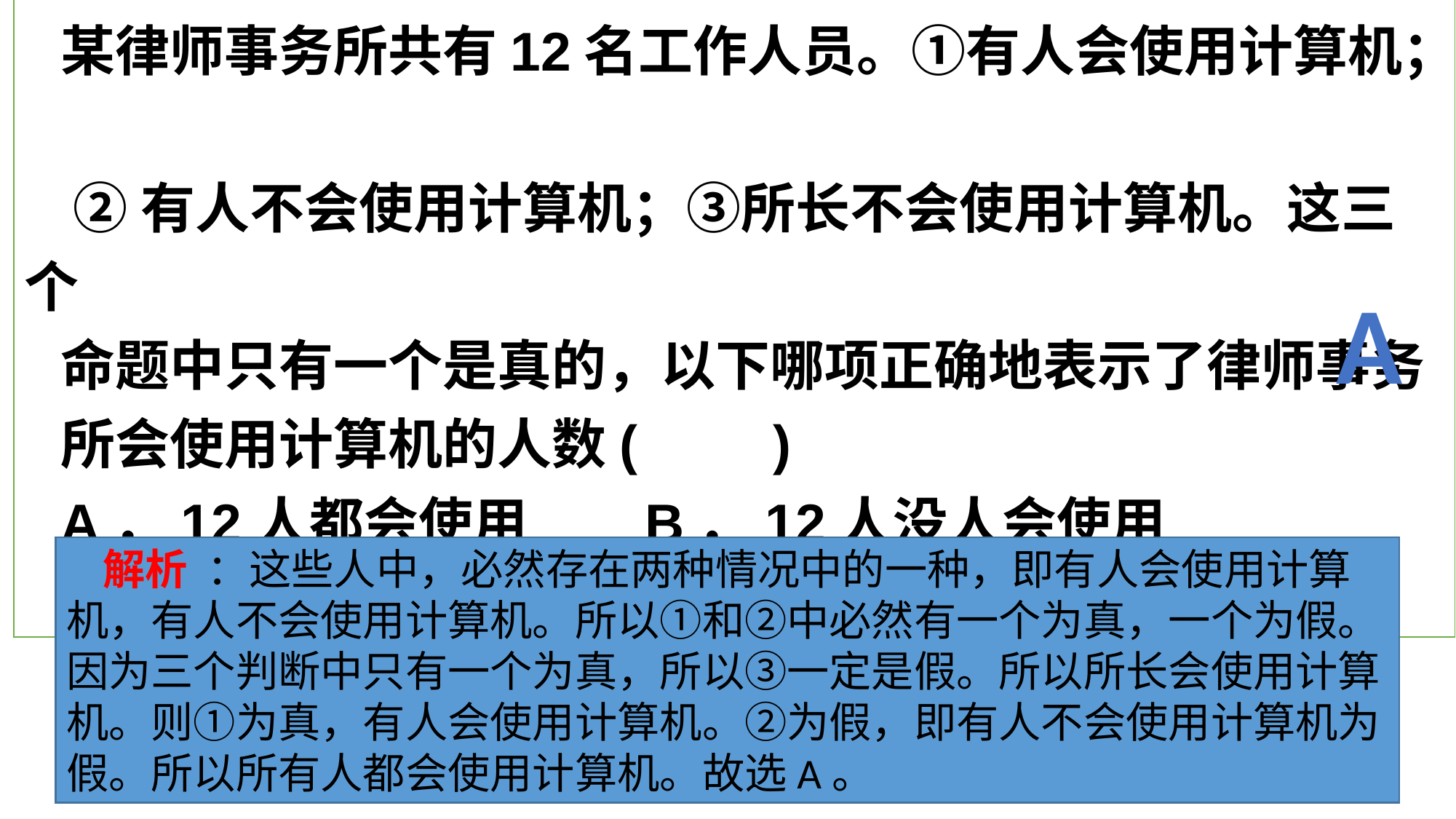

某律师事务所共有12名工作人员。①有人会使用计算机；
 ②有人不会使用计算机；③所长不会使用计算机。这三个
命题中只有一个是真的，以下哪项正确地表示了律师事务
所会使用计算机的人数(　　)
A．12人都会使用  	     B．12人没人会使用
C．仅有一人会使用  	     D．不能确定
A
解析  ：这些人中，必然存在两种情况中的一种，即有人会使用计算机，有人不会使用计算机。所以①和②中必然有一个为真，一个为假。因为三个判断中只有一个为真，所以③一定是假。所以所长会使用计算机。则①为真，有人会使用计算机。②为假，即有人不会使用计算机为假。所以所有人都会使用计算机。故选A。